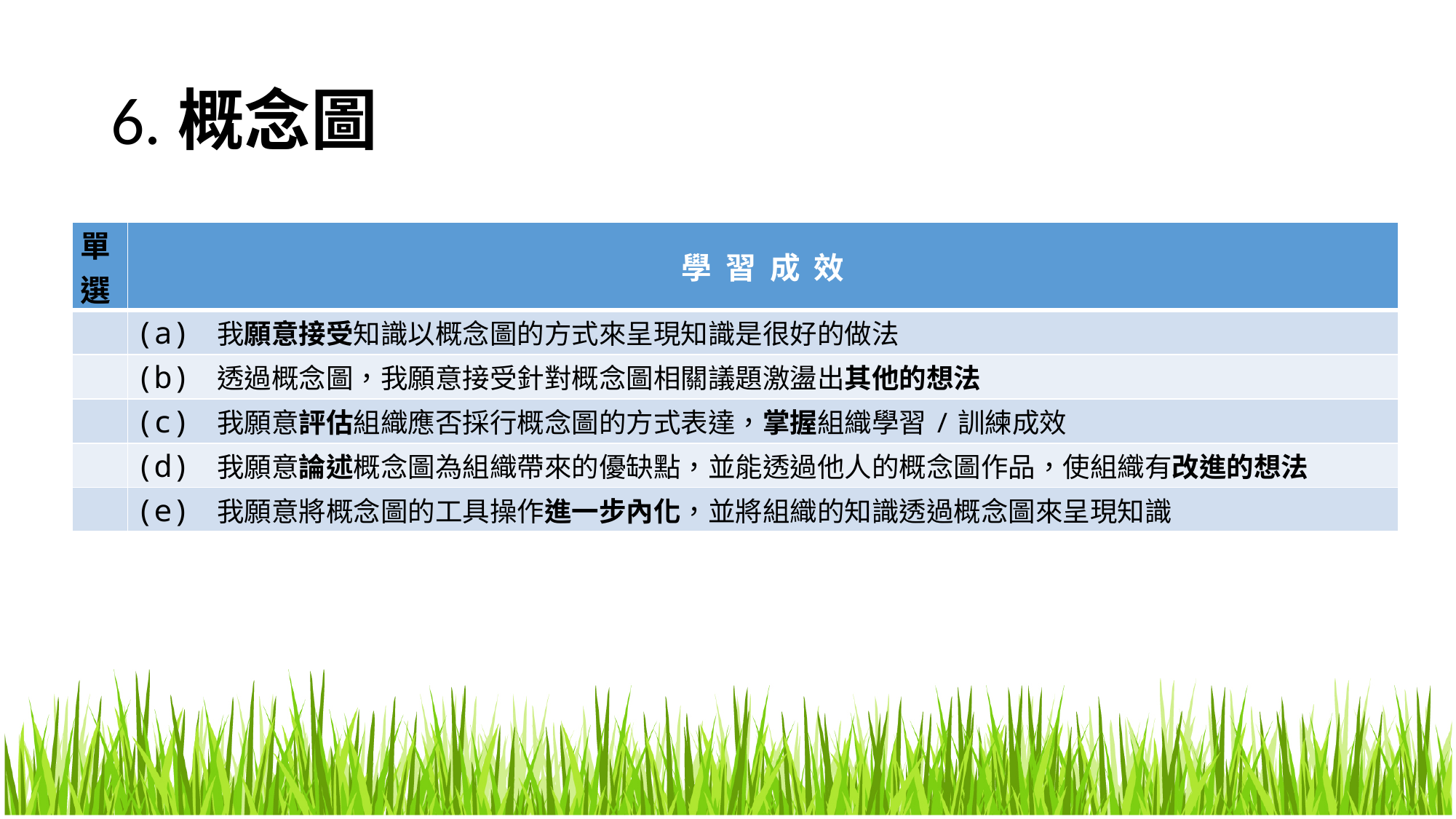

# 6.概念圖
| 單選 | 學 習 成 效 |
| --- | --- |
|  | (a) 我願意接受知識以概念圖的方式來呈現知識是很好的做法 |
|  | (b) 透過概念圖，我願意接受針對概念圖相關議題激盪出其他的想法 |
|  | (c) 我願意評估組織應否採行概念圖的方式表達，掌握組織學習/訓練成效 |
|  | (d) 我願意論述概念圖為組織帶來的優缺點，並能透過他人的概念圖作品，使組織有改進的想法 |
|  | (e) 我願意將概念圖的工具操作進一步內化，並將組織的知識透過概念圖來呈現知識 |